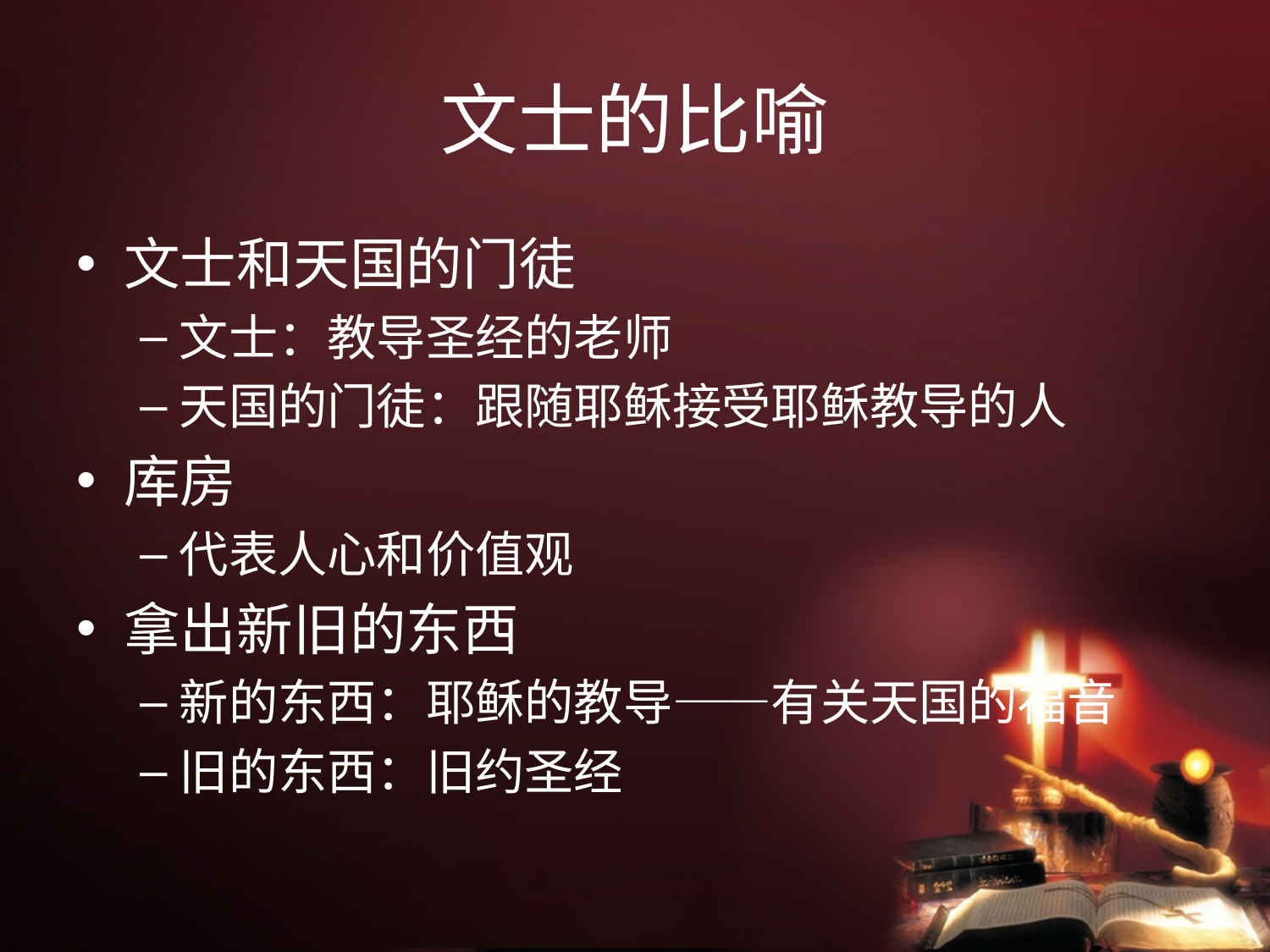

# 文士的比喻
文士和天国的门徒
文士：教导圣经的老师
天国的门徒：跟随耶稣接受耶稣教导的人
库房
代表人心和价值观
拿出新旧的东西
新的东西：耶稣的教导——有关天国的福音
旧的东西：旧约圣经